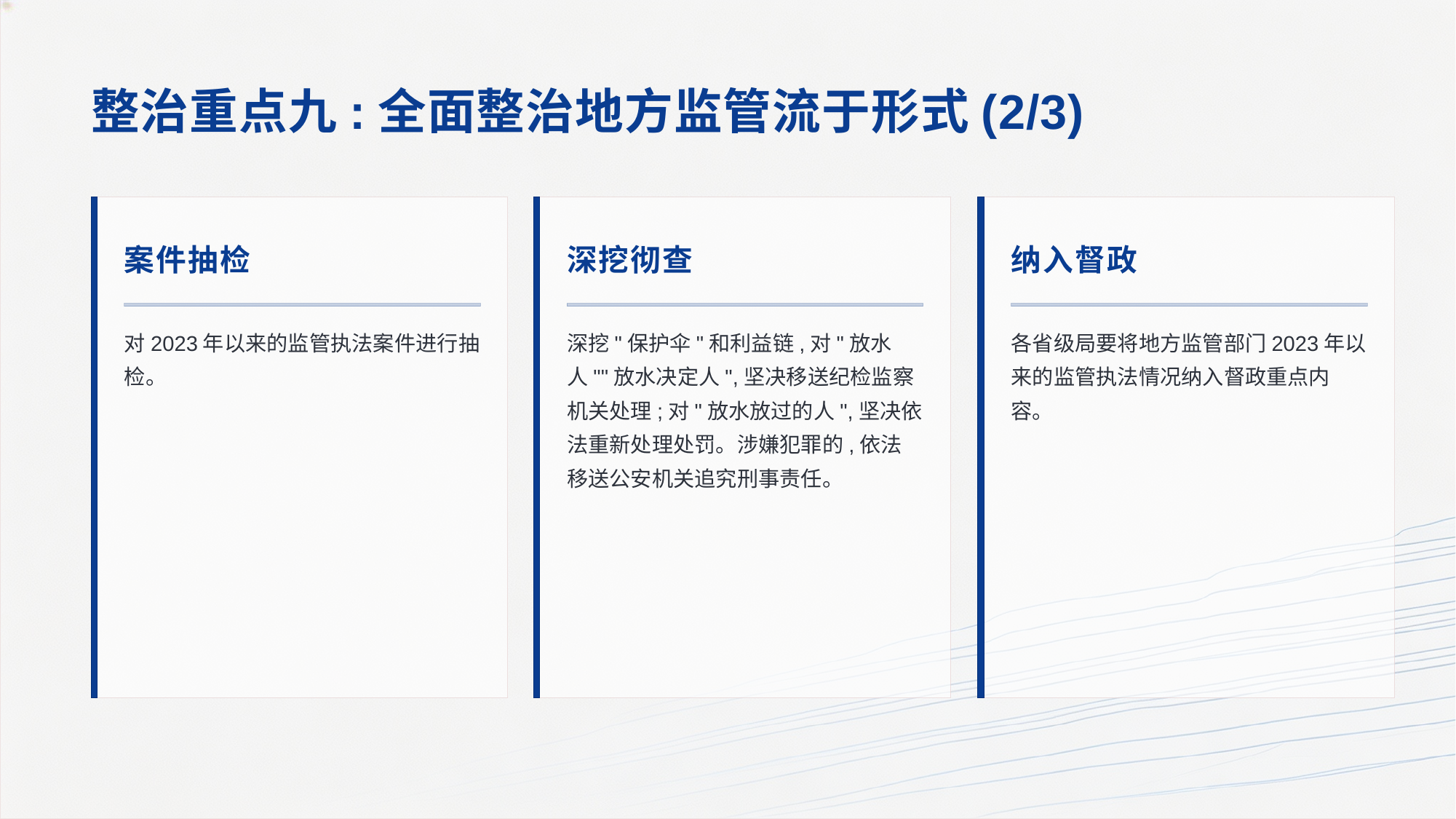

整治重点九:全面整治地方监管流于形式(2/3)

案件抽检
深挖彻查
纳入督政

对2023年以来的监管执法案件进行抽检。
深挖"保护伞"和利益链,对"放水人""放水决定人",坚决移送纪检监察机关处理;对"放水放过的人",坚决依法重新处理处罚。涉嫌犯罪的,依法移送公安机关追究刑事责任。
各省级局要将地方监管部门2023年以来的监管执法情况纳入督政重点内容。